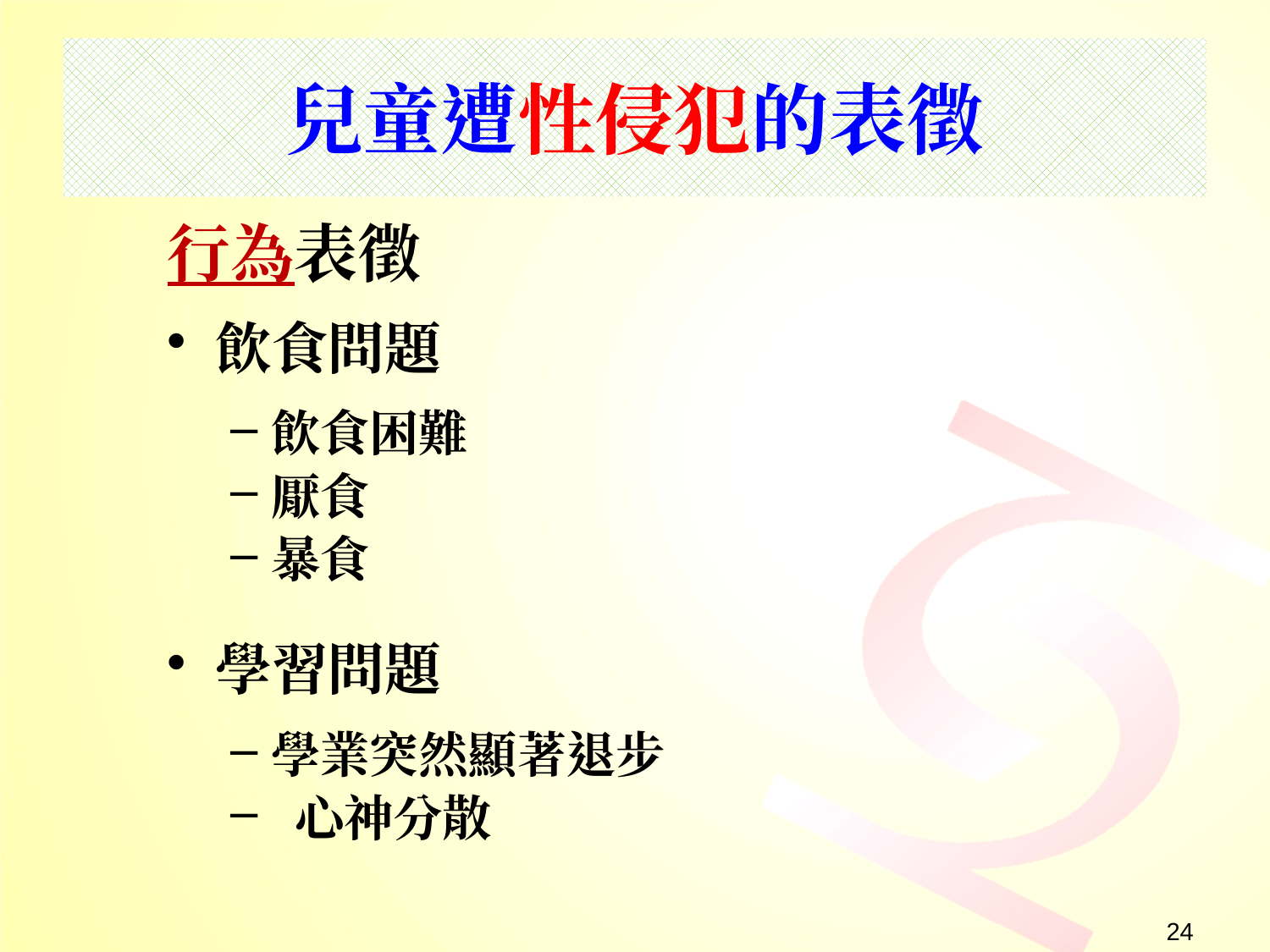

# 兒童遭性侵犯的表徵
行為表徵

飲食問題

飲食困難
厭食
暴食

學習問題

學業突然顯著退步
 心神分散

24